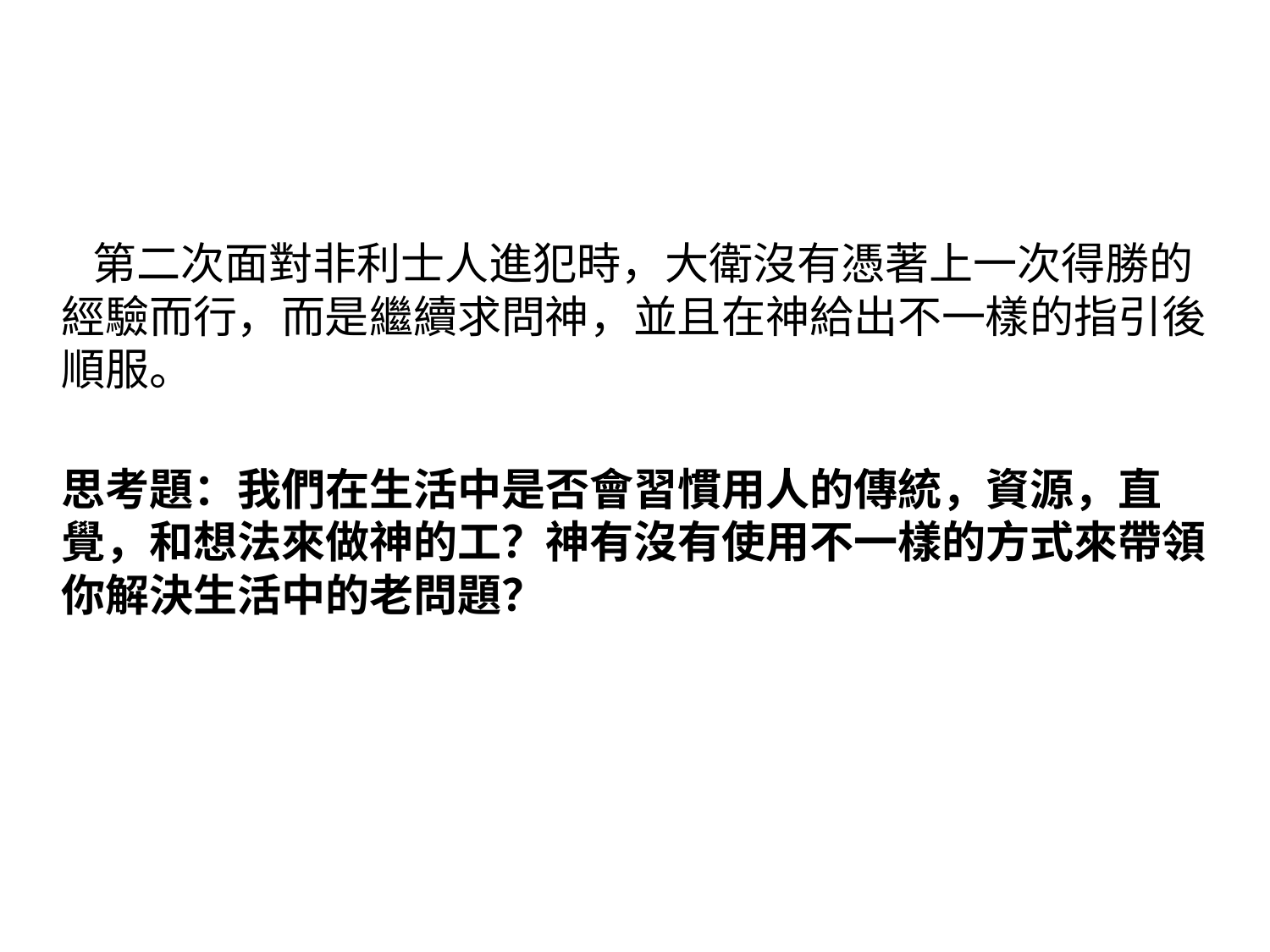

第二次面對非利士人進犯時，大衛沒有憑著上一次得勝的經驗而行，而是繼續求問神，並且在神給出不一樣的指引後順服。
思考題：我們在生活中是否會習慣用人的傳統，資源，直覺，和想法來做神的工？神有沒有使用不一樣的方式來帶領你解決生活中的老問題？